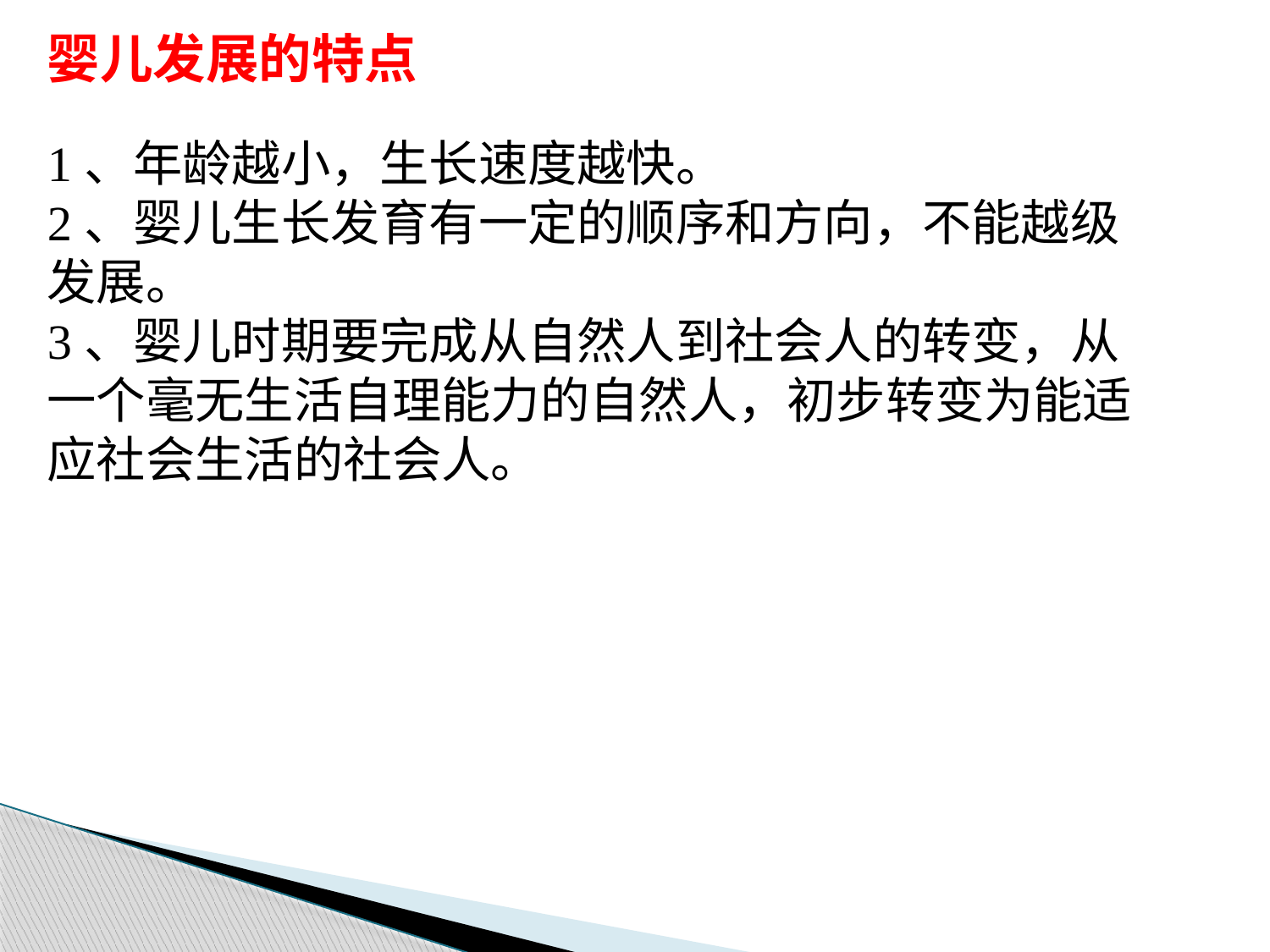

婴儿发展的特点
1、年龄越小，生长速度越快。
2、婴儿生长发育有一定的顺序和方向，不能越级发展。
3、婴儿时期要完成从自然人到社会人的转变，从一个毫无生活自理能力的自然人，初步转变为能适应社会生活的社会人。